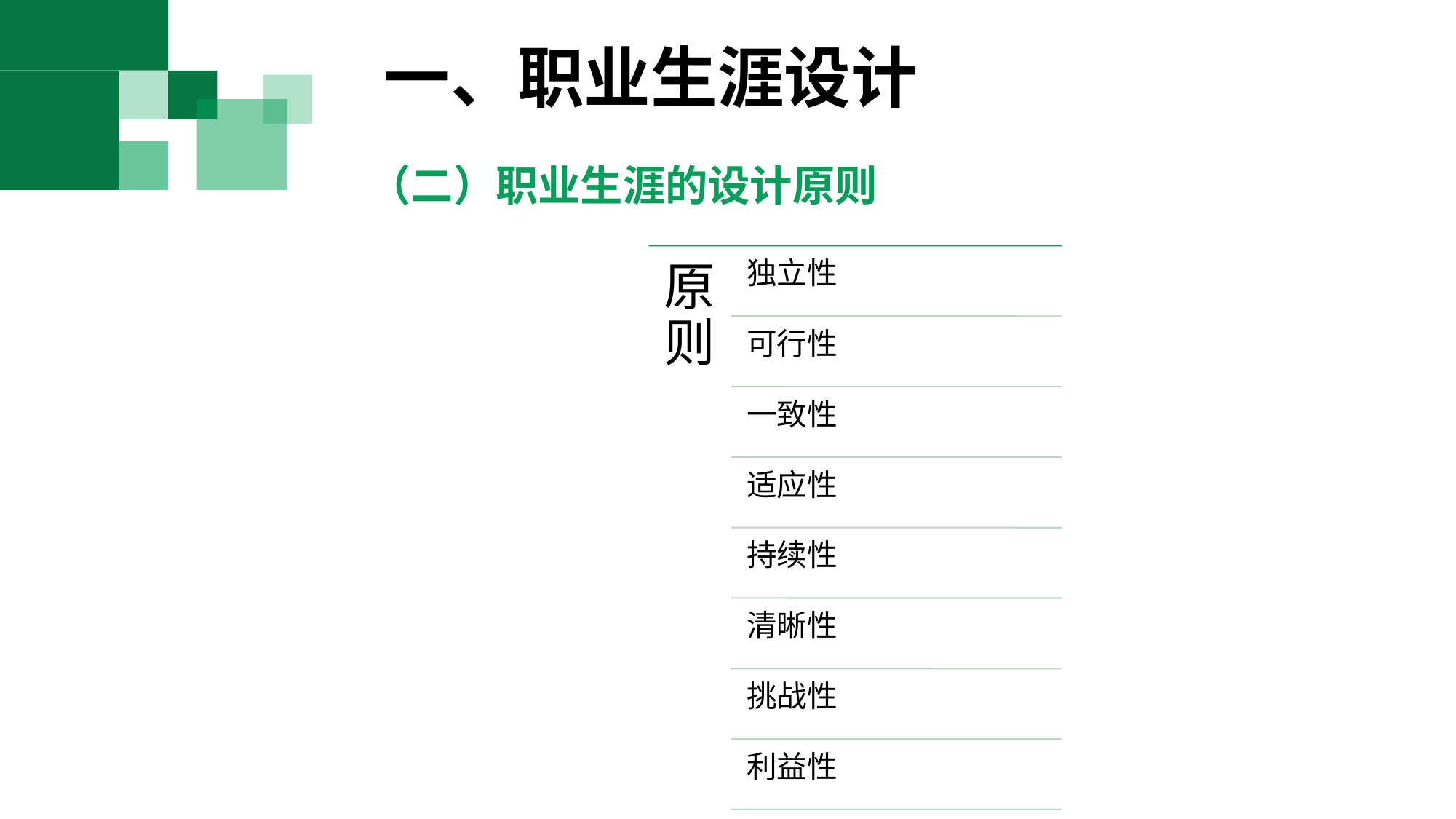

一、职业生涯设计
（二）职业生涯的设计原则么？
原则
独立性
可行性
一致性
适应性
持续性
清晰性
挑战性
利益性